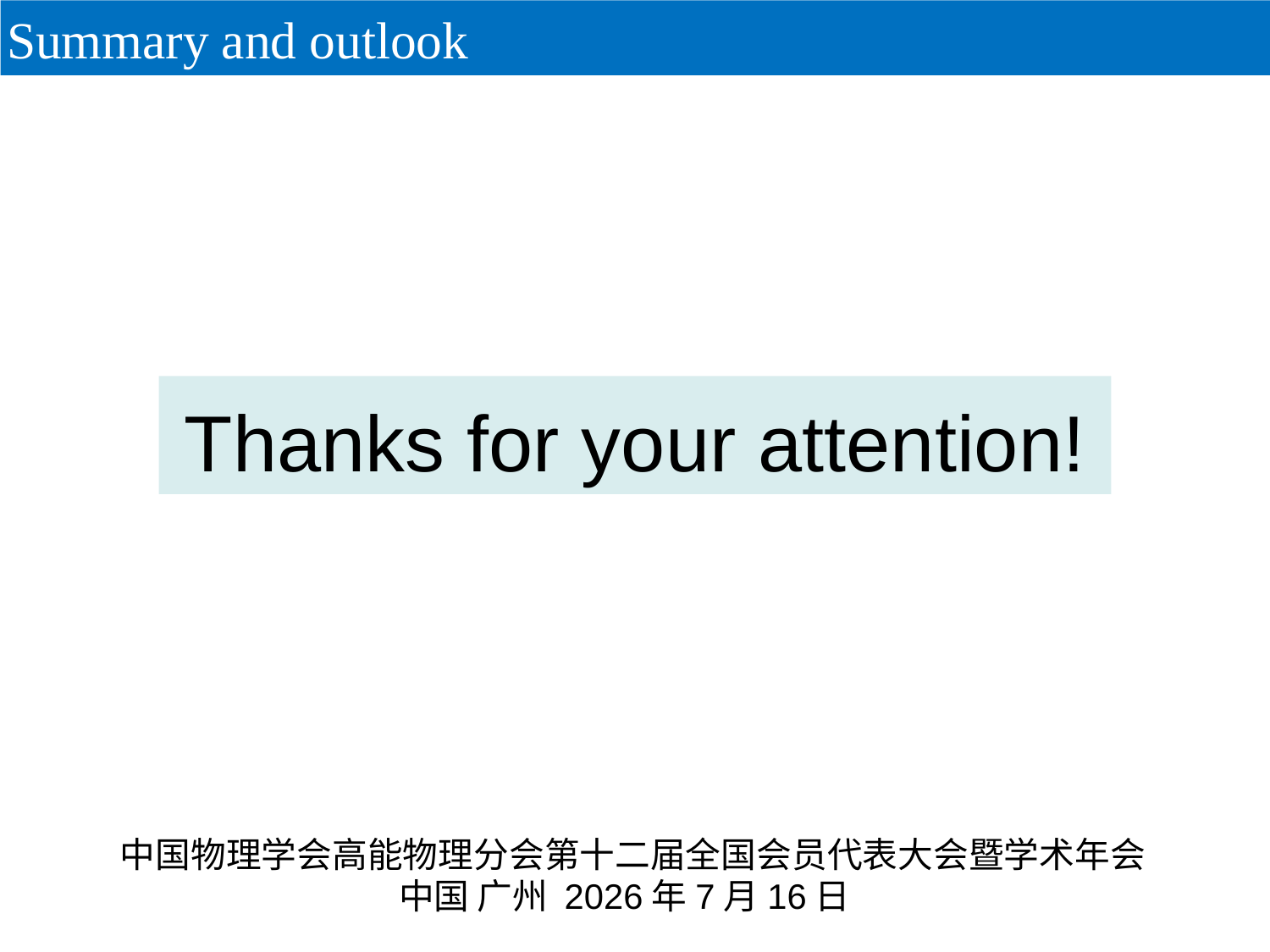

Summary and outlook
# Thanks for your attention!
中国物理学会高能物理分会第十二届全国会员代表大会暨学术年会
中国 广州 2026年7月16日
18